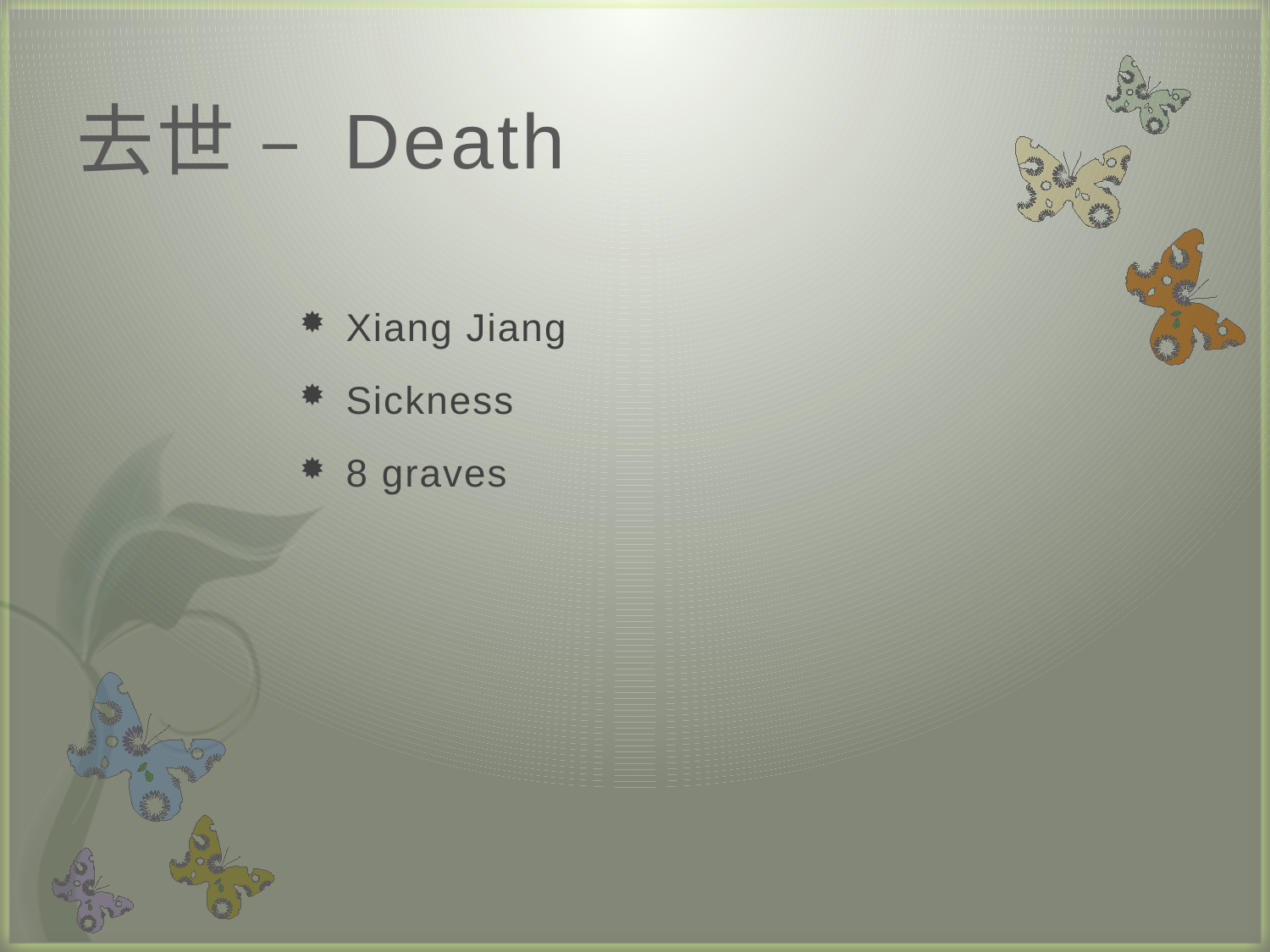

# 去世 – Death
Xiang Jiang
Sickness
8 graves